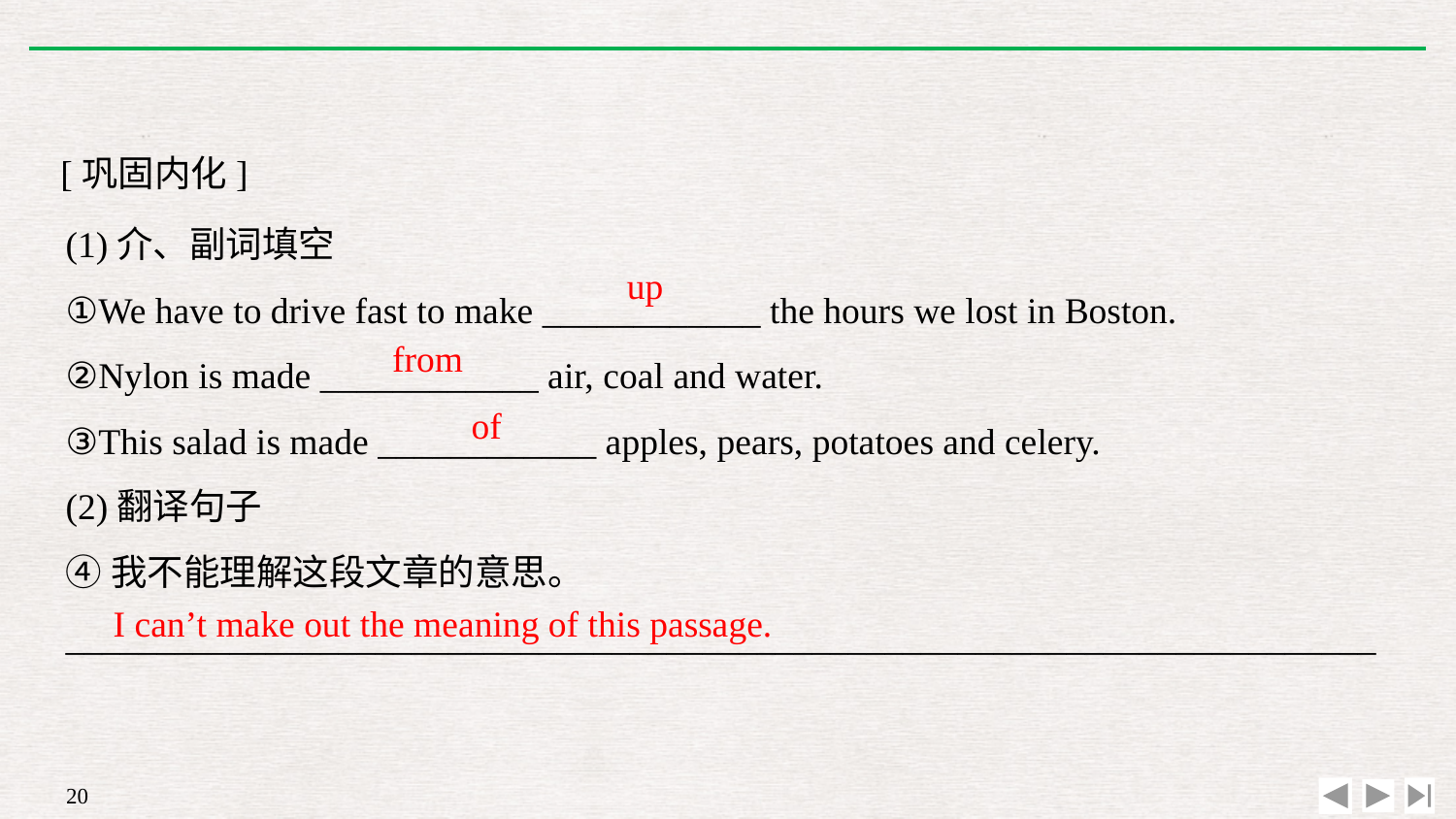

[巩固内化]
(1)介、副词填空
①We have to drive fast to make ____________ the hours we lost in Boston.
②Nylon is made ____________ air, coal and water.
③This salad is made ____________ apples, pears, potatoes and celery.
(2)翻译句子
④我不能理解这段文章的意思。
________________________________________________________________________
up
from
of
I can’t make out the meaning of this passage.